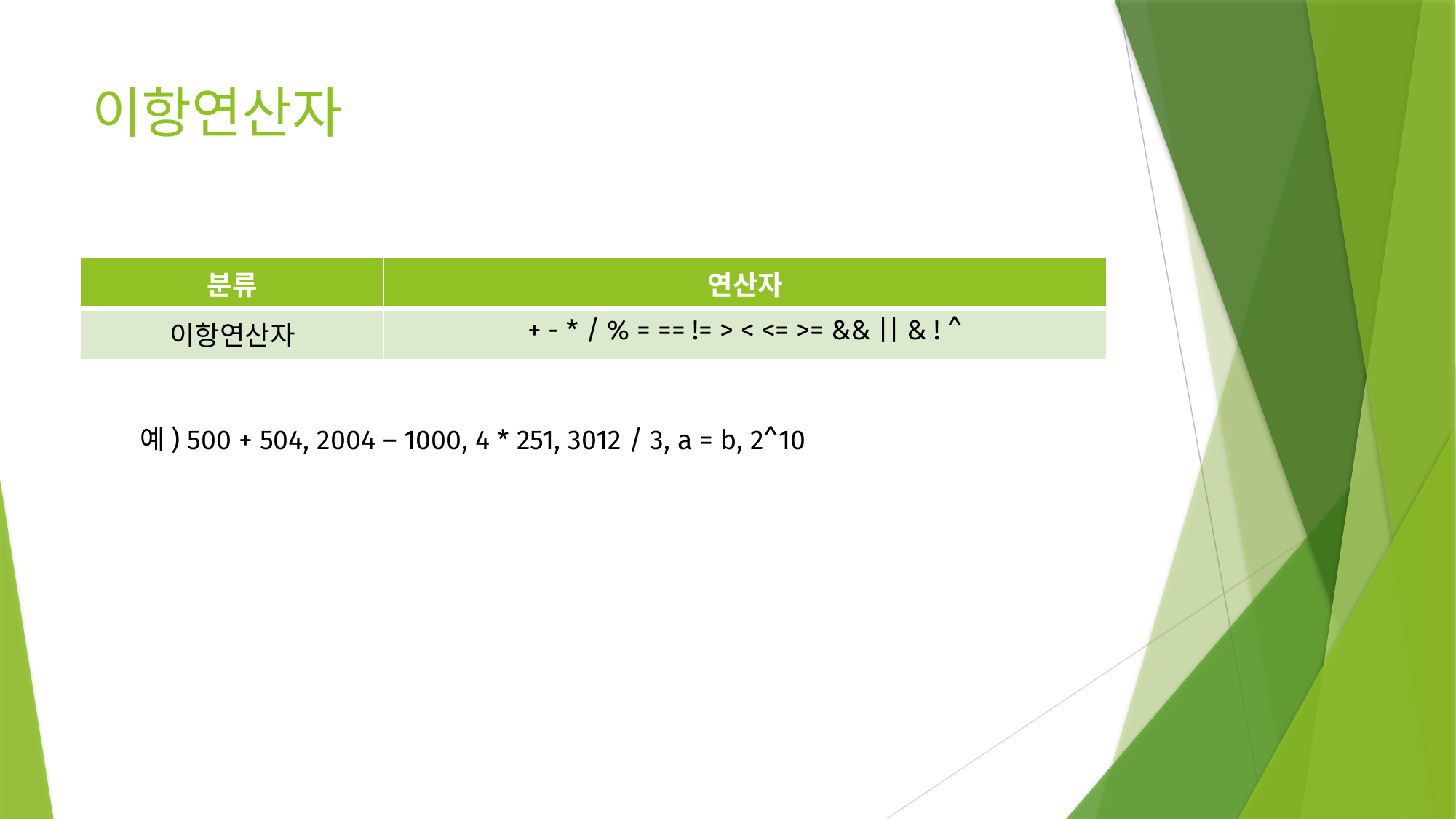

# 이항연산자
| 분류 | 연산자 |
| --- | --- |
| 이항연산자 | + - \* / % = == != > < <= >= && || & ! ^ |
예) 500 + 504, 2004 – 1000, 4 * 251, 3012 / 3, a = b, 2^10